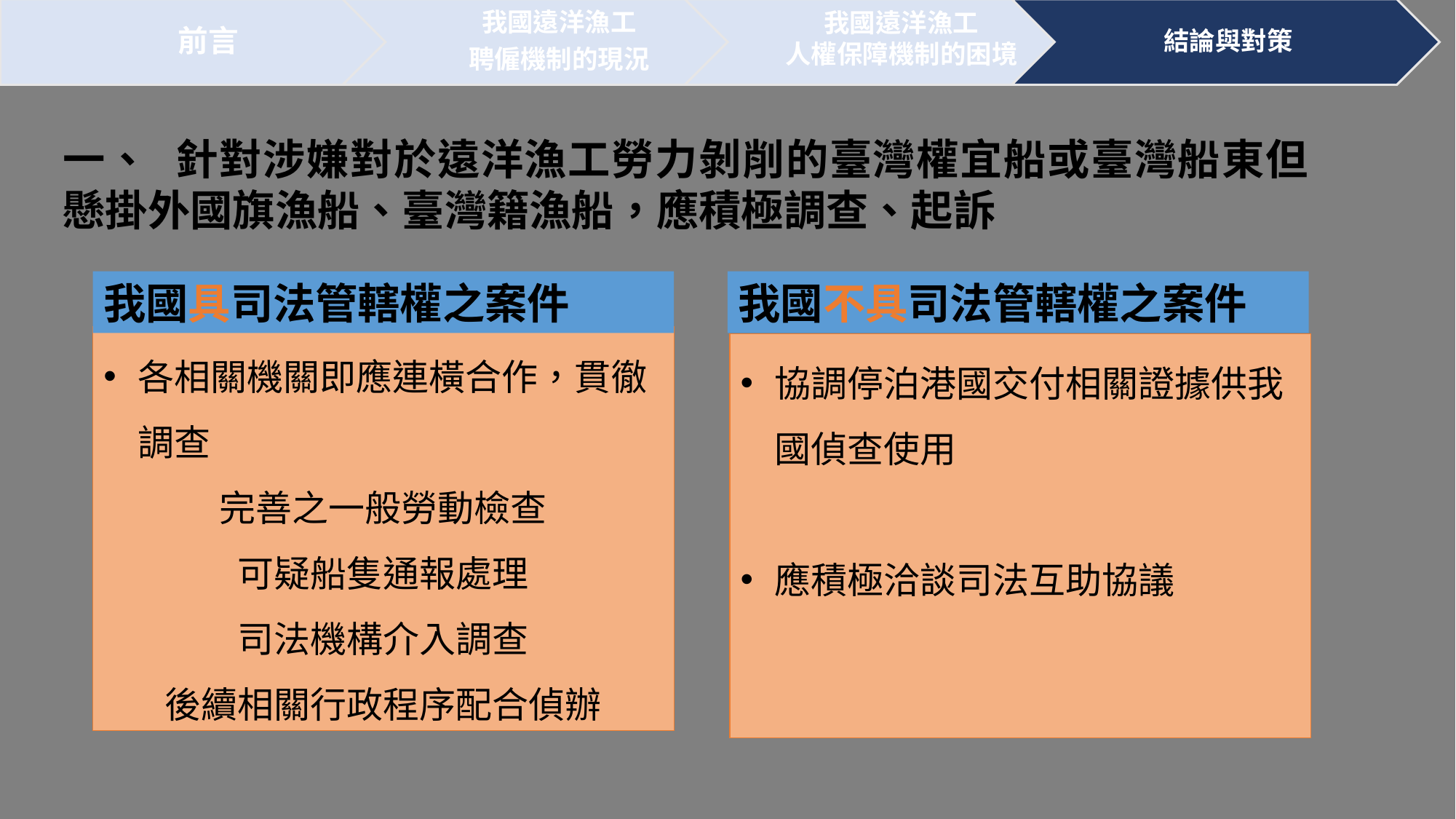

前言
我國遠洋漁工
聘僱機制的現況
我國遠洋漁工
人權保障機制的困境
結論與對策
一、	針對涉嫌對於遠洋漁工勞力剝削的臺灣權宜船或臺灣船東但懸掛外國旗漁船、臺灣籍漁船，應積極調查、起訴
我國具司法管轄權之案件
我國不具司法管轄權之案件
各相關機關即應連橫合作，貫徹調查
完善之一般勞動檢查
可疑船隻通報處理
司法機構介入調查
後續相關行政程序配合偵辦
協調停泊港國交付相關證據供我國偵查使用

應積極洽談司法互助協議